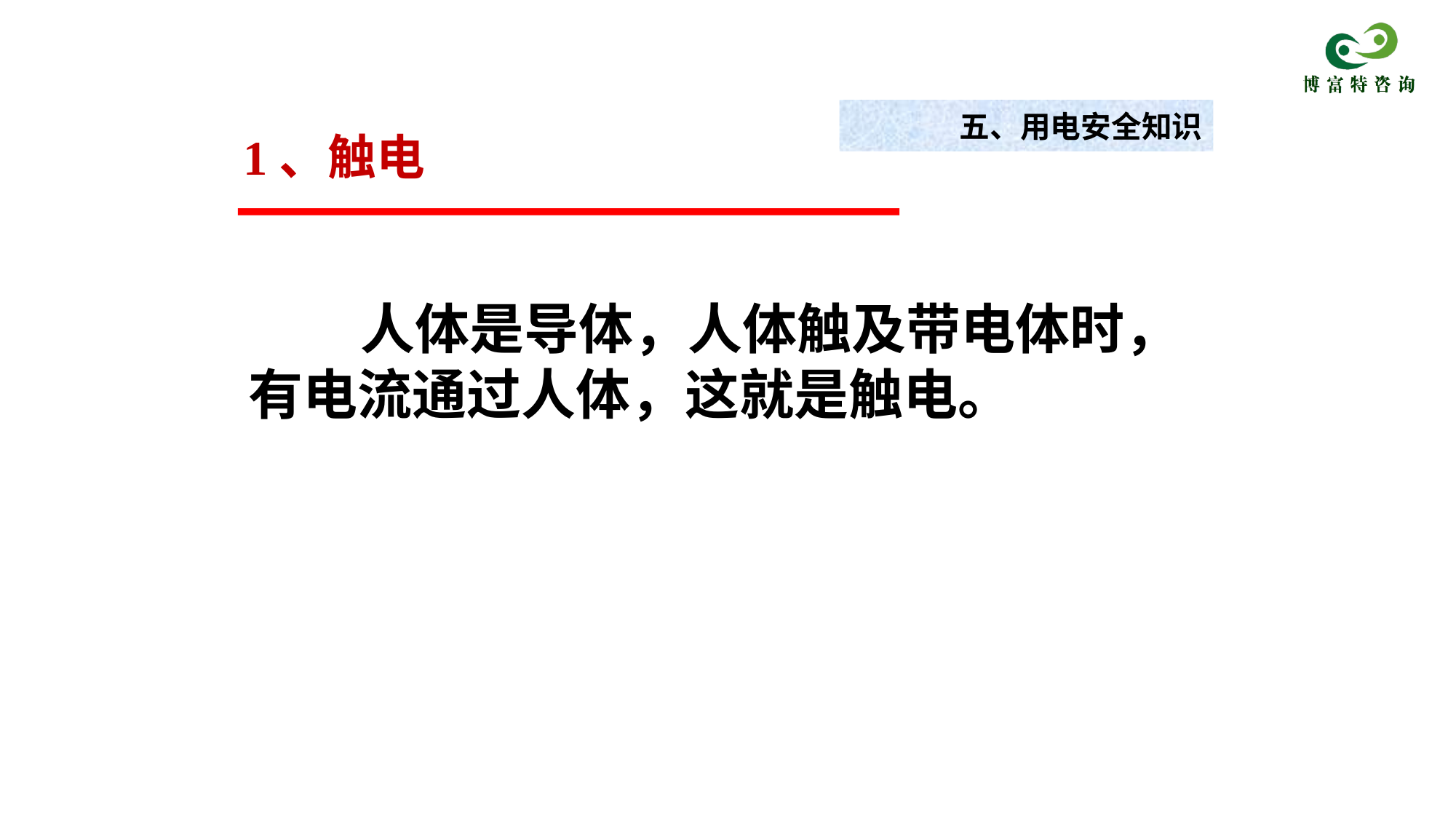

五、用电安全知识
 1、触电

        人体是导体，人体触及带电体时，有电流通过人体，这就是触电。